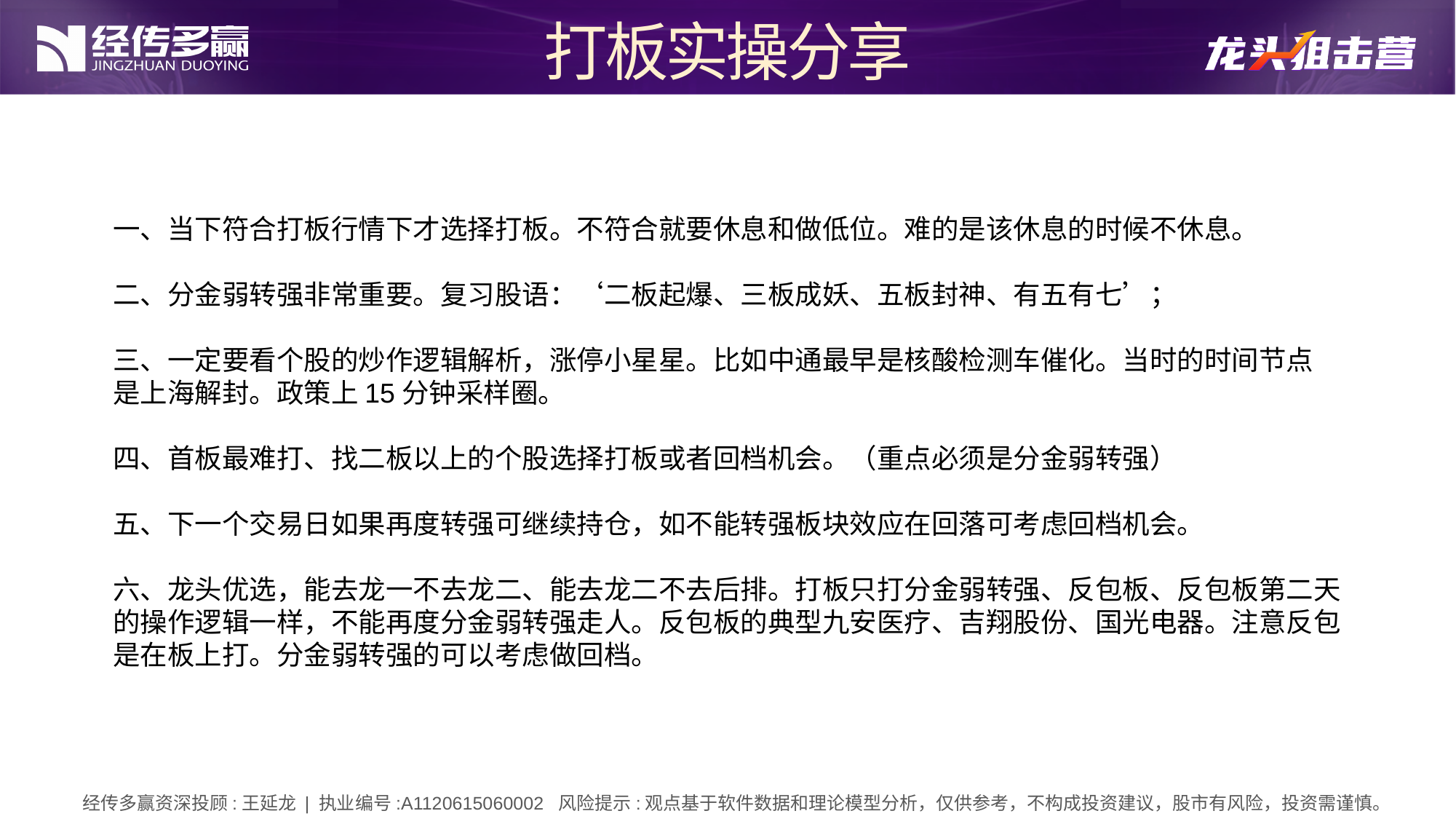

打板实操分享
一、当下符合打板行情下才选择打板。不符合就要休息和做低位。难的是该休息的时候不休息。

二、分金弱转强非常重要。复习股语：‘二板起爆、三板成妖、五板封神、有五有七’；

三、一定要看个股的炒作逻辑解析，涨停小星星。比如中通最早是核酸检测车催化。当时的时间节点
是上海解封。政策上15分钟采样圈。

四、首板最难打、找二板以上的个股选择打板或者回档机会。（重点必须是分金弱转强）

五、下一个交易日如果再度转强可继续持仓，如不能转强板块效应在回落可考虑回档机会。

六、龙头优选，能去龙一不去龙二、能去龙二不去后排。打板只打分金弱转强、反包板、反包板第二天
的操作逻辑一样，不能再度分金弱转强走人。反包板的典型九安医疗、吉翔股份、国光电器。注意反包
是在板上打。分金弱转强的可以考虑做回档。